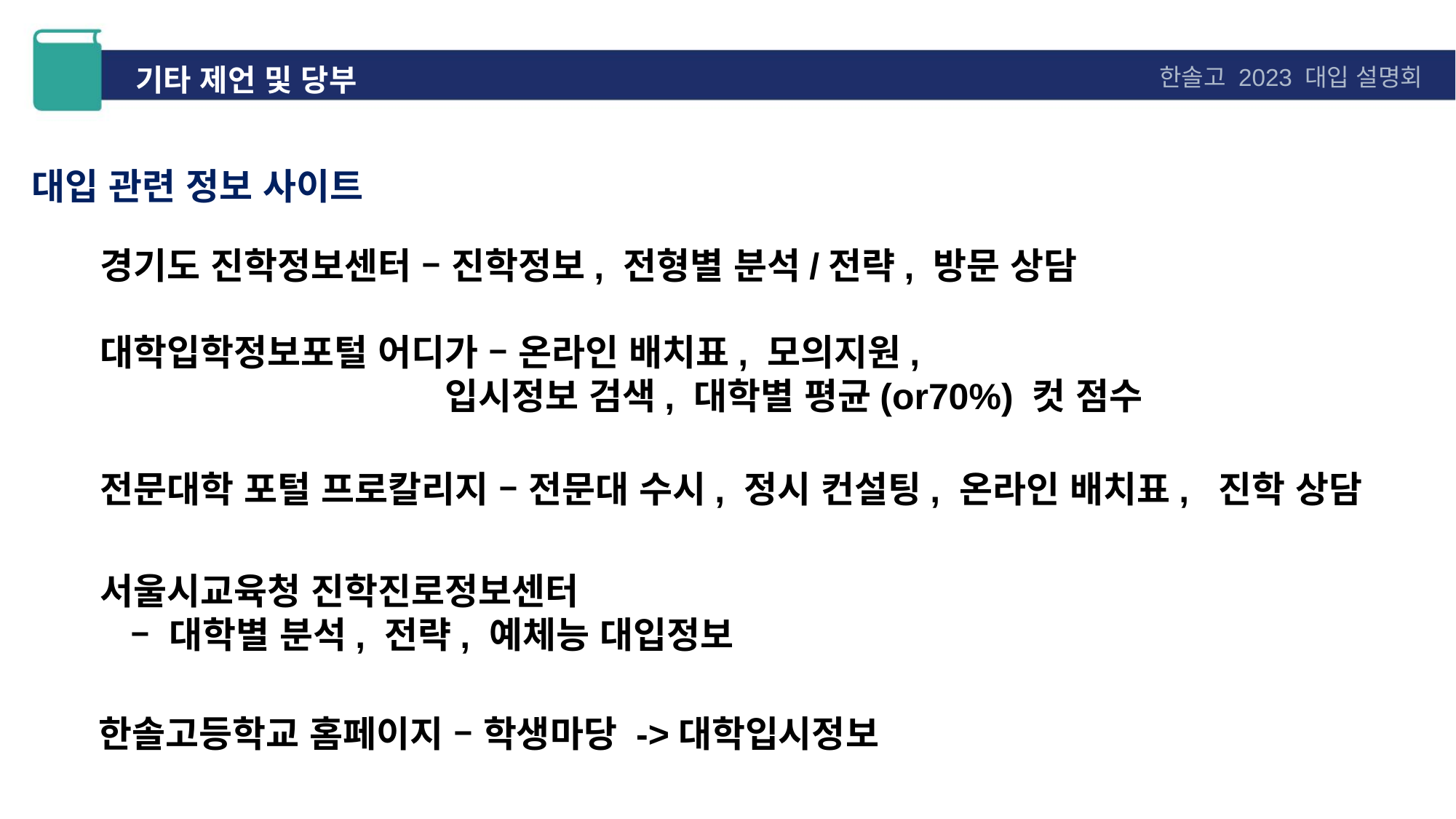

기타 제언 및 당부
한솔고 2023 대입 설명회
대입 관련 정보 사이트
경기도 진학정보센터 – 진학정보, 전형별 분석/전략, 방문 상담
대학입학정보포털 어디가 – 온라인 배치표, 모의지원,
                                 입시정보 검색, 대학별 평균(or70%) 컷 점수
전문대학 포털 프로칼리지 – 전문대 수시, 정시 컨설팅, 온라인 배치표,  진학 상담
서울시교육청 진학진로정보센터
   – 대학별 분석, 전략, 예체능 대입정보
한솔고등학교 홈페이지 – 학생마당 ->대학입시정보